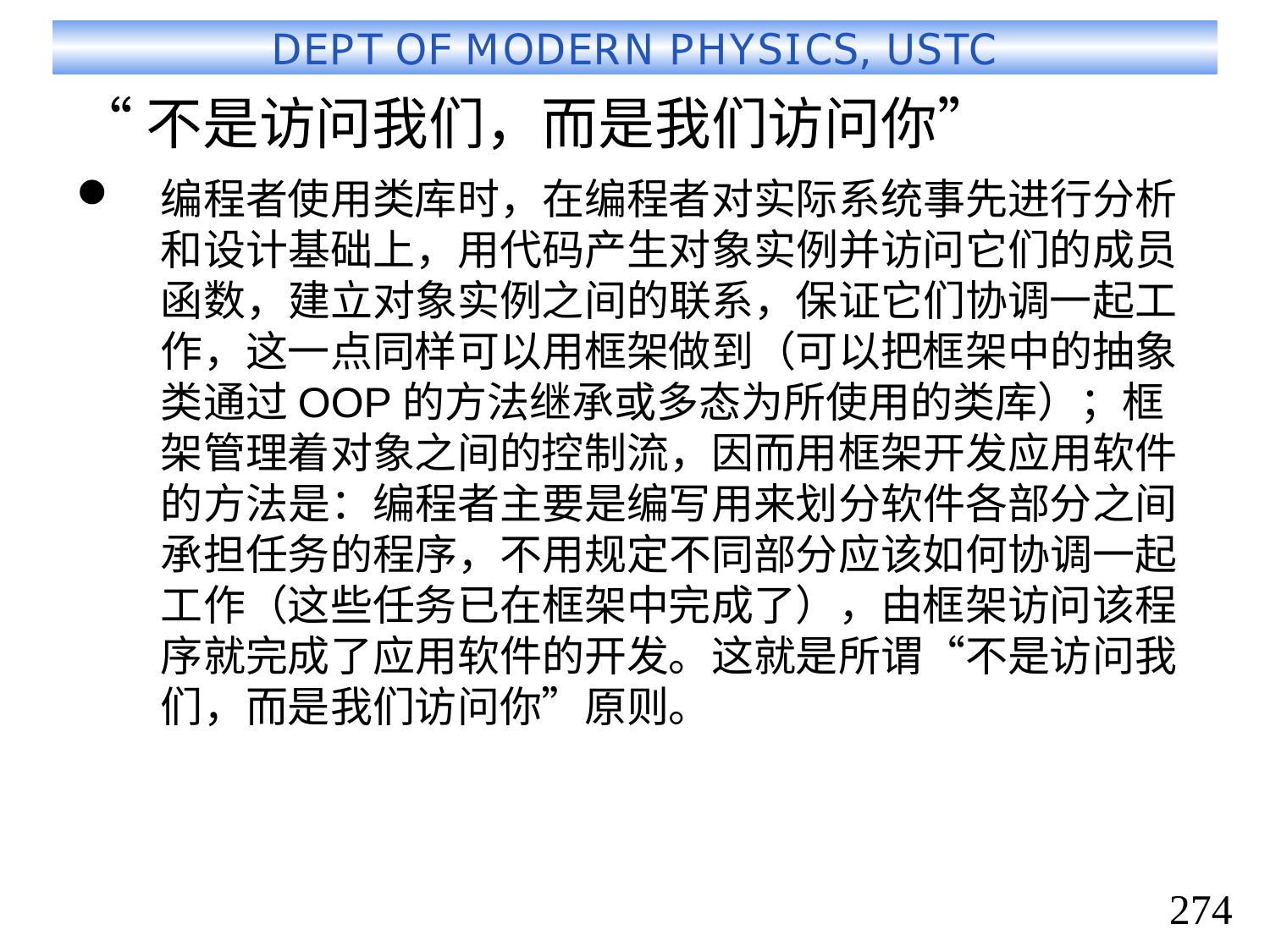

# “不是访问我们，而是我们访问你”
编程者使用类库时，在编程者对实际系统事先进行分析和设计基础上，用代码产生对象实例并访问它们的成员函数，建立对象实例之间的联系，保证它们协调一起工作，这一点同样可以用框架做到（可以把框架中的抽象类通过OOP的方法继承或多态为所使用的类库）；框架管理着对象之间的控制流，因而用框架开发应用软件的方法是：编程者主要是编写用来划分软件各部分之间承担任务的程序，不用规定不同部分应该如何协调一起工作（这些任务已在框架中完成了），由框架访问该程序就完成了应用软件的开发。这就是所谓“不是访问我们，而是我们访问你”原则。